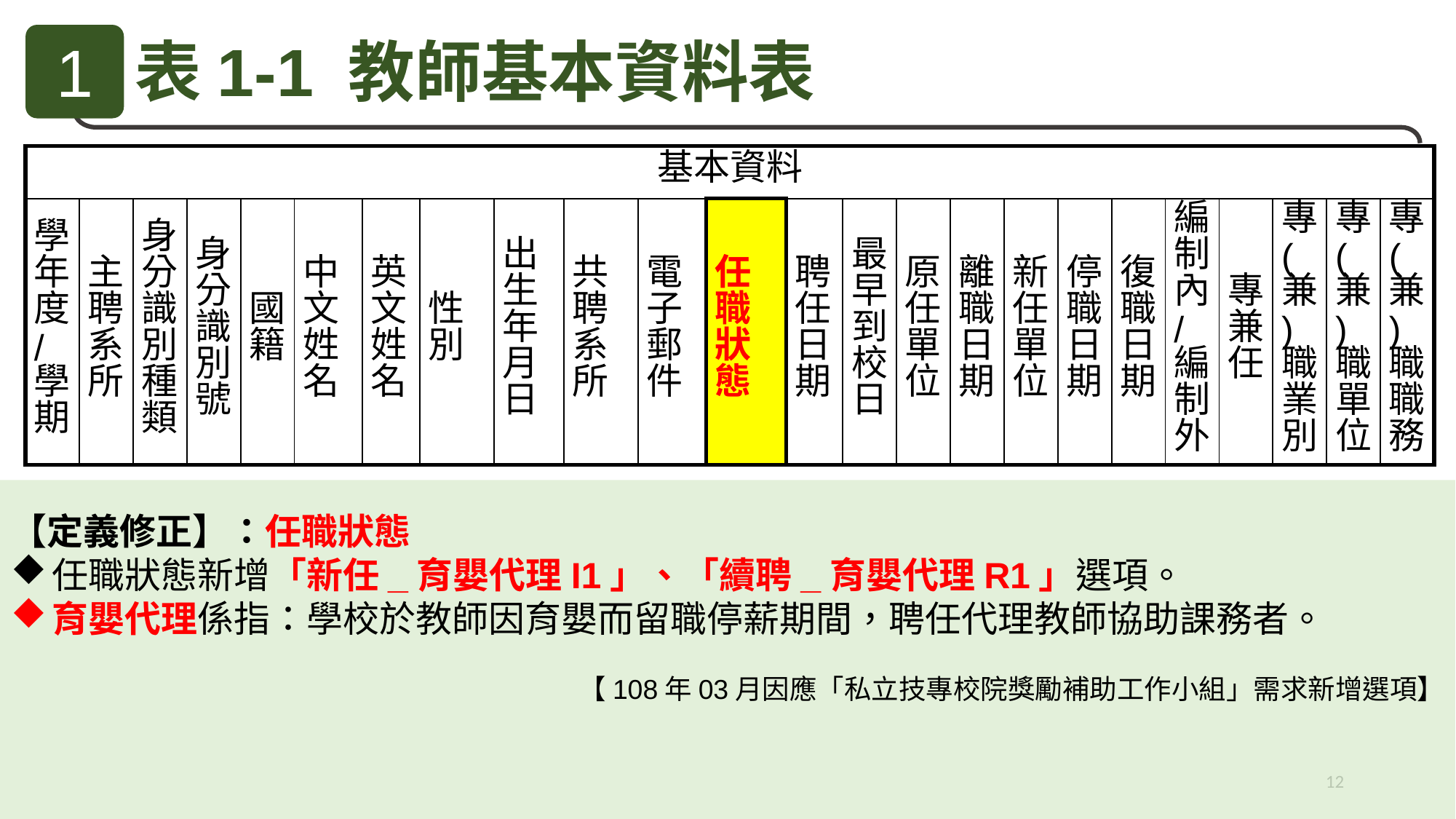

1

表1-1 教師基本資料表

| 基本資料 |  |  |  |  |  |  |  |  |  |  |  |  |  |  |  |  |  |  |  |  |  |  |  |
| --- | --- | --- | --- | --- | --- | --- | --- | --- | --- | --- | --- | --- | --- | --- | --- | --- | --- | --- | --- | --- | --- | --- | --- |
| 學年度/學期 | 主聘系所 | 身分識別種類 | 身分識別號 | 國籍 | 中文姓名 | 英文姓名 | 性別 | 出生年月日 | 共聘系所 | 電子郵件 | 任職狀態 | 聘任日期 | 最早到校日 | 原任單位 | 離職日期 | 新任單位 | 停職日期 | 復職日期 | 編制內/編制外 | 專兼任 | 專(兼)職業別 | 專(兼)職單位 | 專(兼)職職務 |

【定義修正】：任職狀態
任職狀態新增「新任_育嬰代理I1」、「續聘_育嬰代理R1」選項。
育嬰代理係指：學校於教師因育嬰而留職停薪期間，聘任代理教師協助課務者。

【108年03月因應「私立技專校院獎勵補助工作小組」需求新增選項】
12